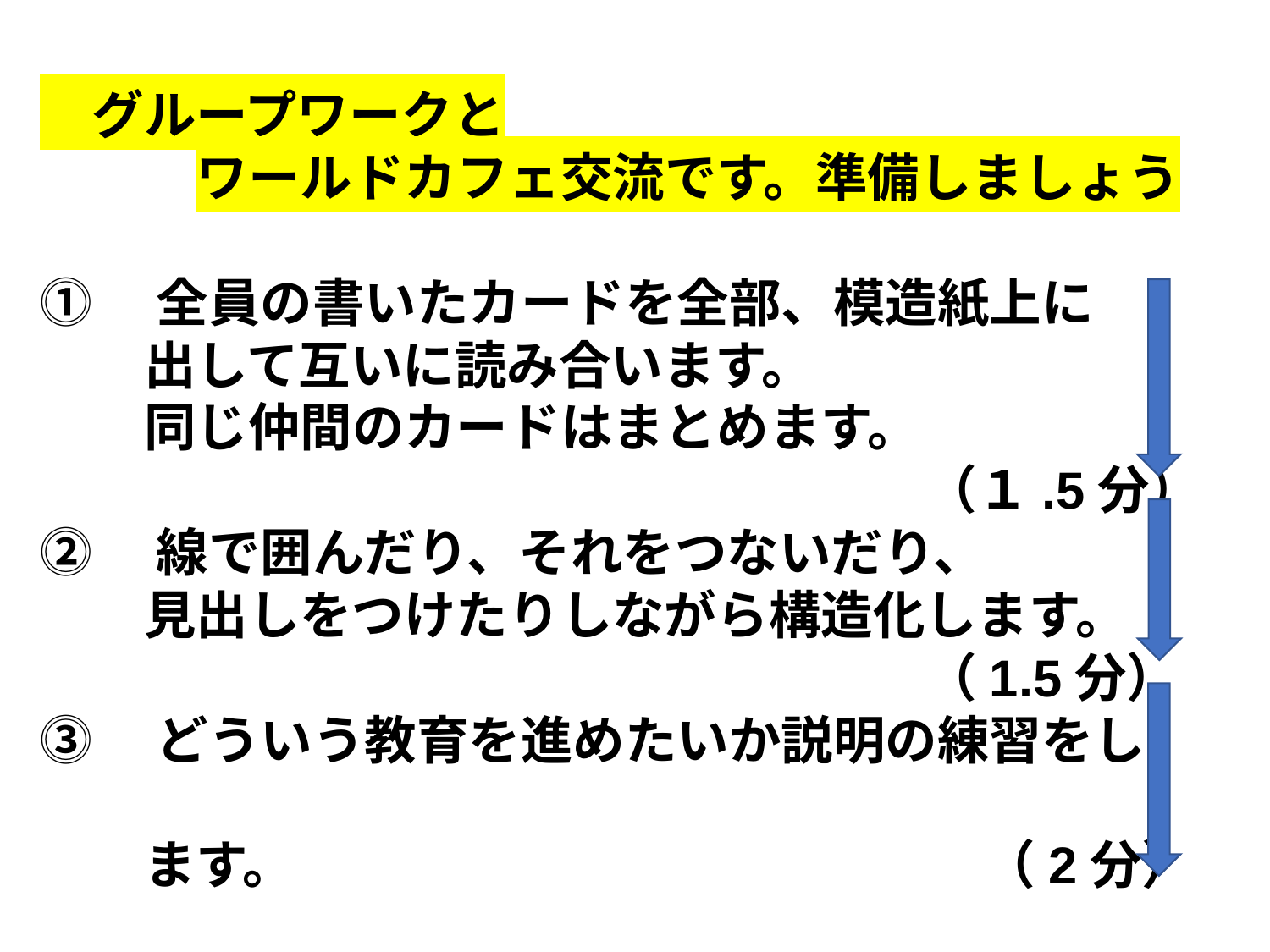

グループワークと
　　　ワールドカフェ交流です。準備しましょう

⓵　全員の書いたカードを全部、模造紙上に
　　出して互いに読み合います。
　　同じ仲間のカードはまとめます。
　　　　　　　　　　　　　　　　　（１.5分）
⓶　線で囲んだり、それをつないだり、
　　見出しをつけたりしながら構造化します。
　　　　　　　　　　　　　　　　　（1.5分）
⓷　どういう教育を進めたいか説明の練習をし
　　ます。　　　　　　　　　　　　　 （2分）